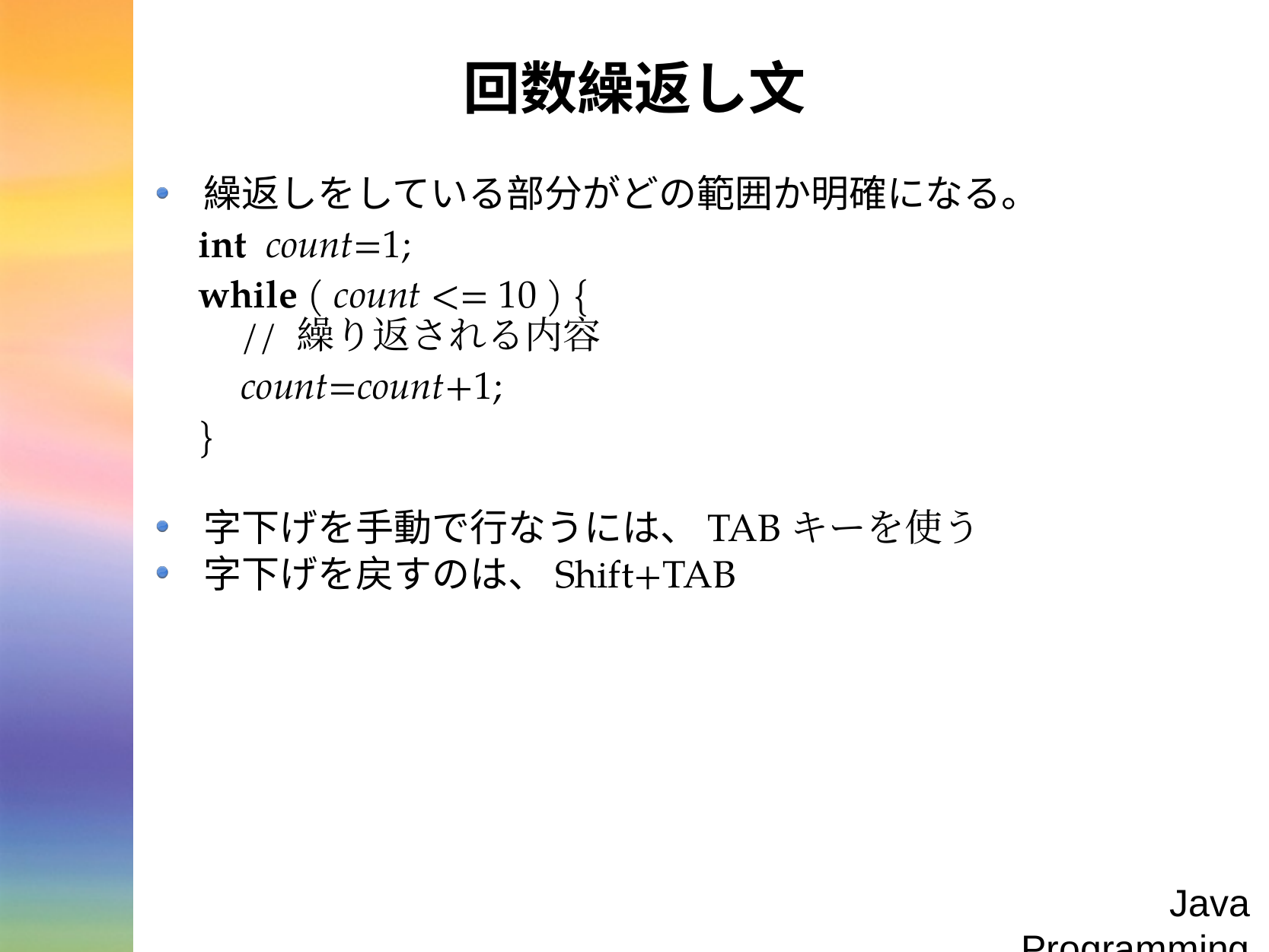

# 回数繰返し文
繰返しをしている部分がどの範囲か明確になる。
int  count=1;
while ( count <= 10 ) {
// 繰り返される内容
count=count+1;
}

字下げを手動で行なうには、TABキーを使う
字下げを戻すのは、Shift+TAB